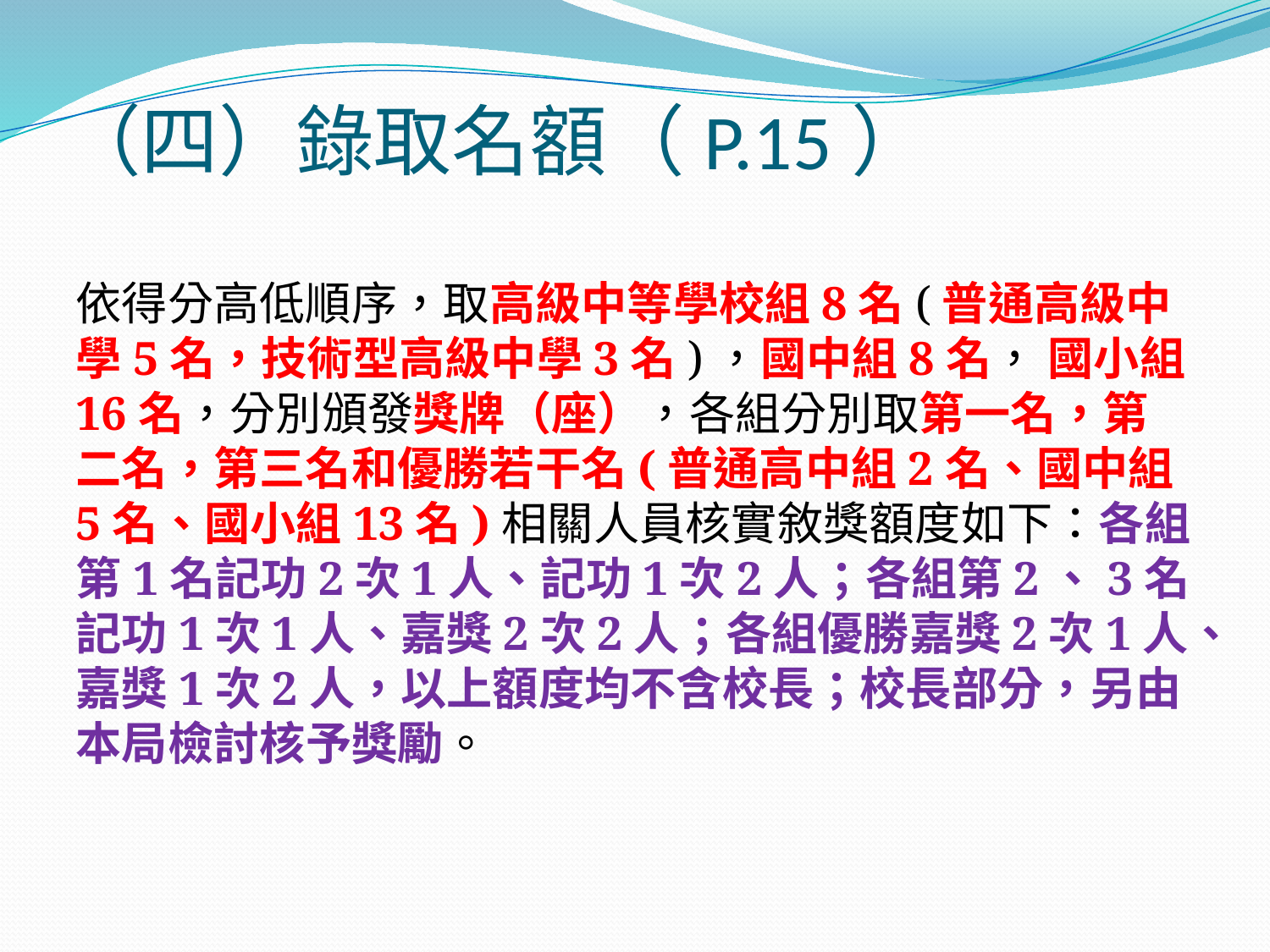

# （四）錄取名額（P.15）
依得分高低順序，取高級中等學校組8名(普通高級中學5名，技術型高級中學3名)，國中組8名， 國小組16名，分別頒發獎牌（座），各組分別取第一名，第二名，第三名和優勝若干名(普通高中組2名、國中組5名、國小組13名)相關人員核實敘獎額度如下：各組第1名記功2次1人、記功1次2人；各組第2、3名記功1次1人、嘉獎2次2人；各組優勝嘉獎2次1人、嘉獎1次2人，以上額度均不含校長；校長部分，另由本局檢討核予獎勵。